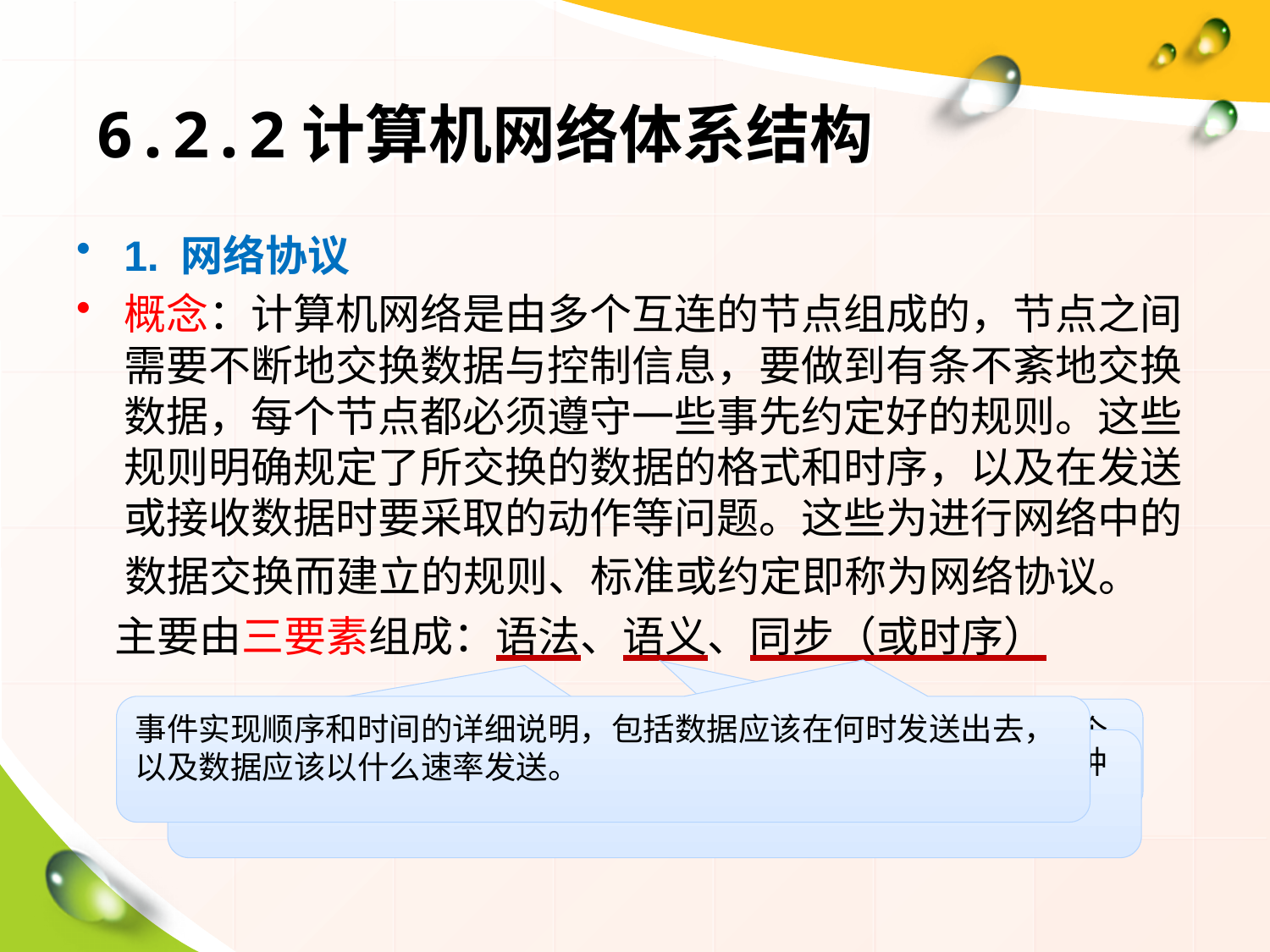

# 6.2.2计算机网络体系结构
1. 网络协议
概念：计算机网络是由多个互连的节点组成的，节点之间需要不断地交换数据与控制信息，要做到有条不紊地交换数据，每个节点都必须遵守一些事先约定好的规则。这些规则明确规定了所交换的数据的格式和时序，以及在发送或接收数据时要采取的动作等问题。这些为进行网络中的
    数据交换而建立的规则、标准或约定即称为网络协议。
   主要由三要素组成：语法、语义、同步（或时序）

事件实现顺序和时间的详细说明，包括数据应该在何时发送出去，以及数据应该以什么速率发送。
数据与控制信息的结构或格式，例如，地址字段多长以及它在整个分组中处于什么位置。
各个控制信息的具体含义，包括需要发出何种控制信息、完成何种动作及做出何种响应。